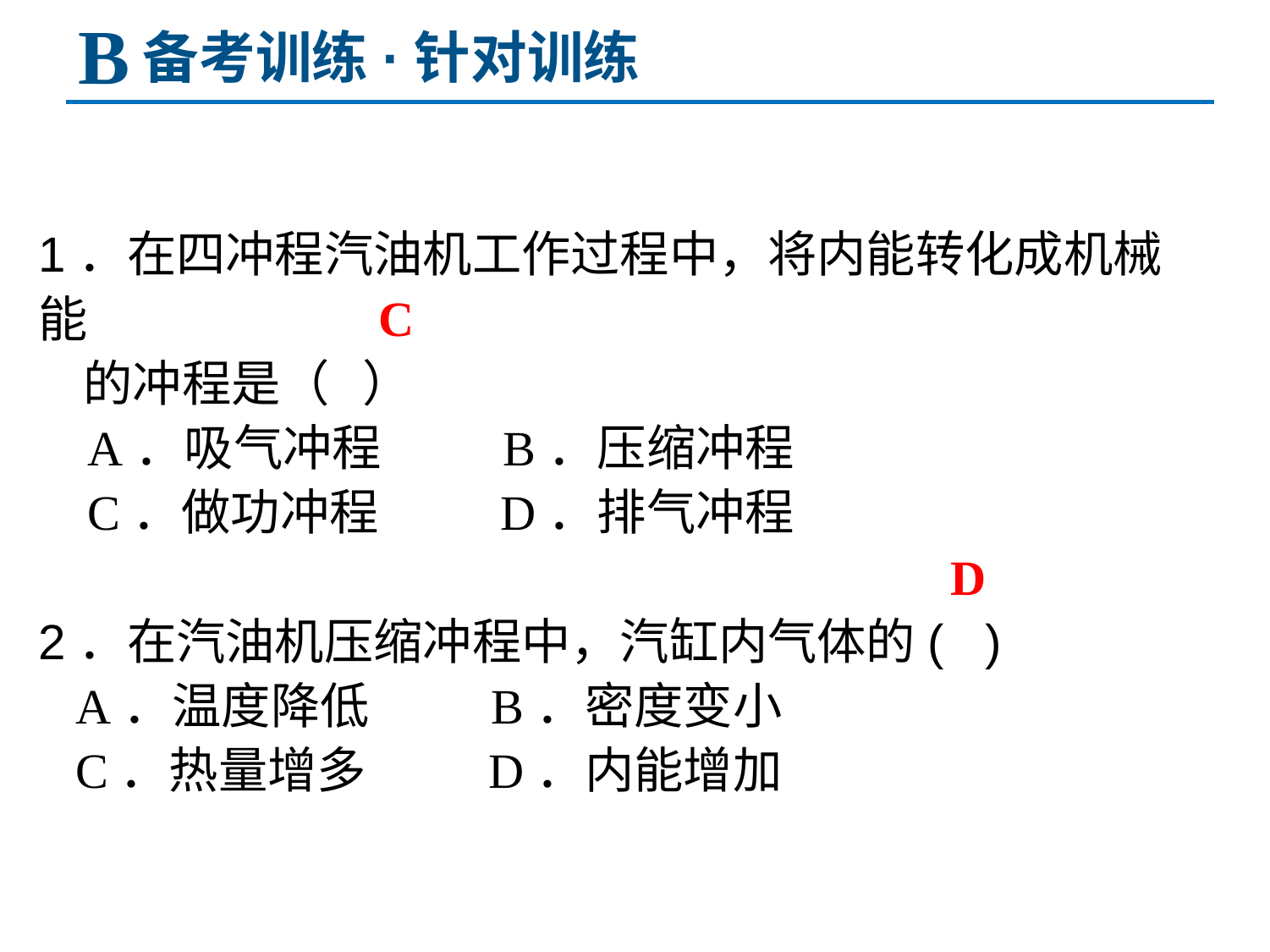

B
备考训练·针对训练

1．在四冲程汽油机工作过程中，将内能转化成机械能
   的冲程是（   ）
    A．吸气冲程          B．压缩冲程
    C．做功冲程          D．排气冲程

2．在汽油机压缩冲程中，汽缸内气体的(   )
   A．温度降低          B．密度变小
   C．热量增多          D．内能增加
C
D